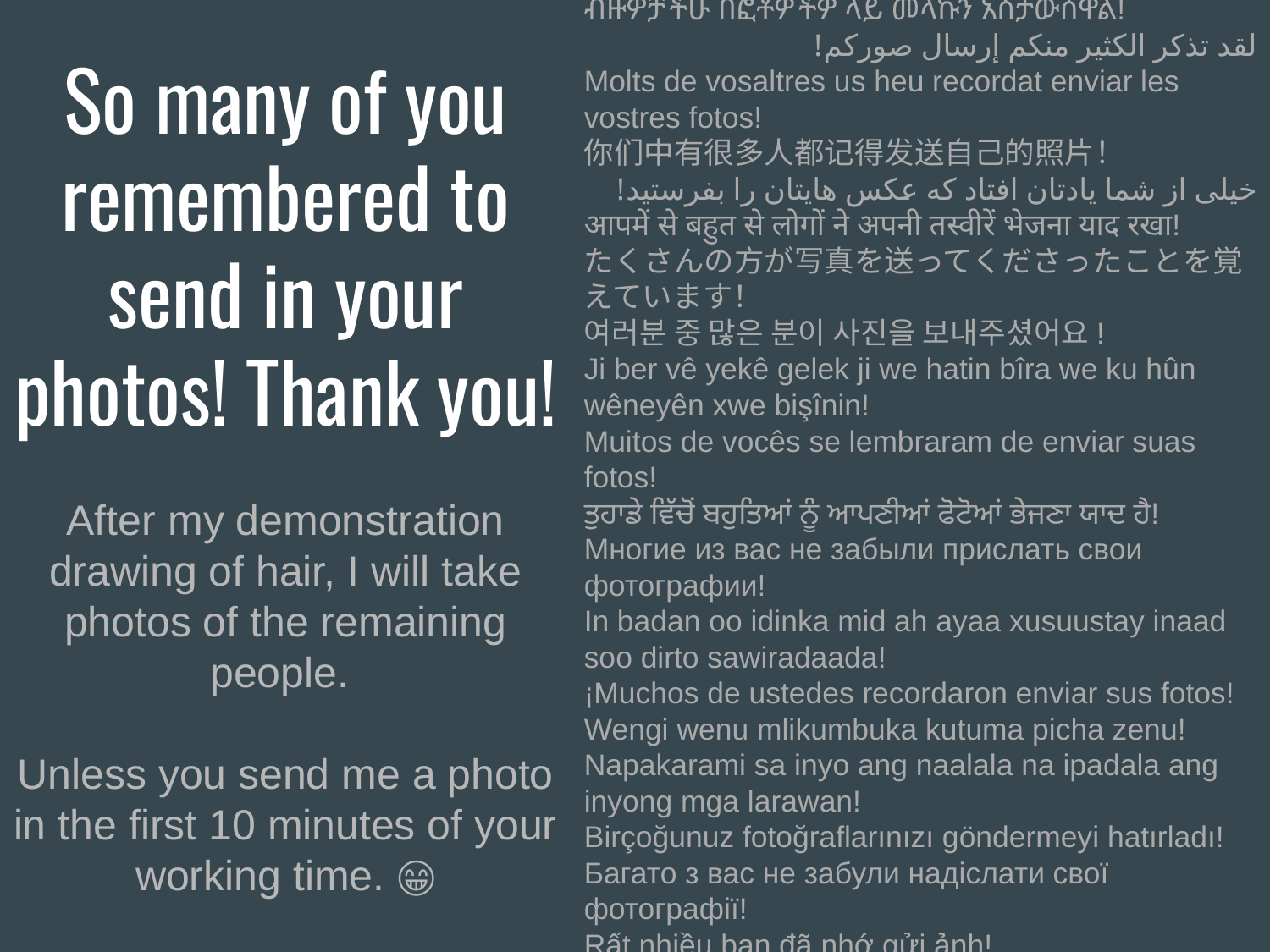

So many of you remembered to send in your photos! Thank you!

After my demonstration drawing of hair, I will take photos of the remaining people.

Unless you send me a photo in the first 10 minutes of your working time. 😁
ብዙዎቻችሁ በፎቶዎችዎ ላይ መላኩን አስታውሰዋል!
لقد تذكر الكثير منكم إرسال صوركم!
Molts de vosaltres us heu recordat enviar les vostres fotos!
你们中有很多人都记得发送自己的照片！
خیلی از شما یادتان افتاد که عکس هایتان را بفرستید!
आपमें से बहुत से लोगों ने अपनी तस्वीरें भेजना याद रखा!
たくさんの方が写真を送ってくださったことを覚えています！
여러분 중 많은 분이 사진을 보내주셨어요!
Ji ber vê yekê gelek ji we hatin bîra we ku hûn wêneyên xwe bişînin!
Muitos de vocês se lembraram de enviar suas fotos!
ਤੁਹਾਡੇ ਵਿੱਚੋਂ ਬਹੁਤਿਆਂ ਨੂੰ ਆਪਣੀਆਂ ਫੋਟੋਆਂ ਭੇਜਣਾ ਯਾਦ ਹੈ!
Многие из вас не забыли прислать свои фотографии!
In badan oo idinka mid ah ayaa xusuustay inaad soo dirto sawiradaada!
¡Muchos de ustedes recordaron enviar sus fotos!
Wengi wenu mlikumbuka kutuma picha zenu!
Napakarami sa inyo ang naalala na ipadala ang inyong mga larawan!
Birçoğunuz fotoğraflarınızı göndermeyi hatırladı!
Багато з вас не забули надіслати свої фотографії!
Rất nhiều bạn đã nhớ gửi ảnh!